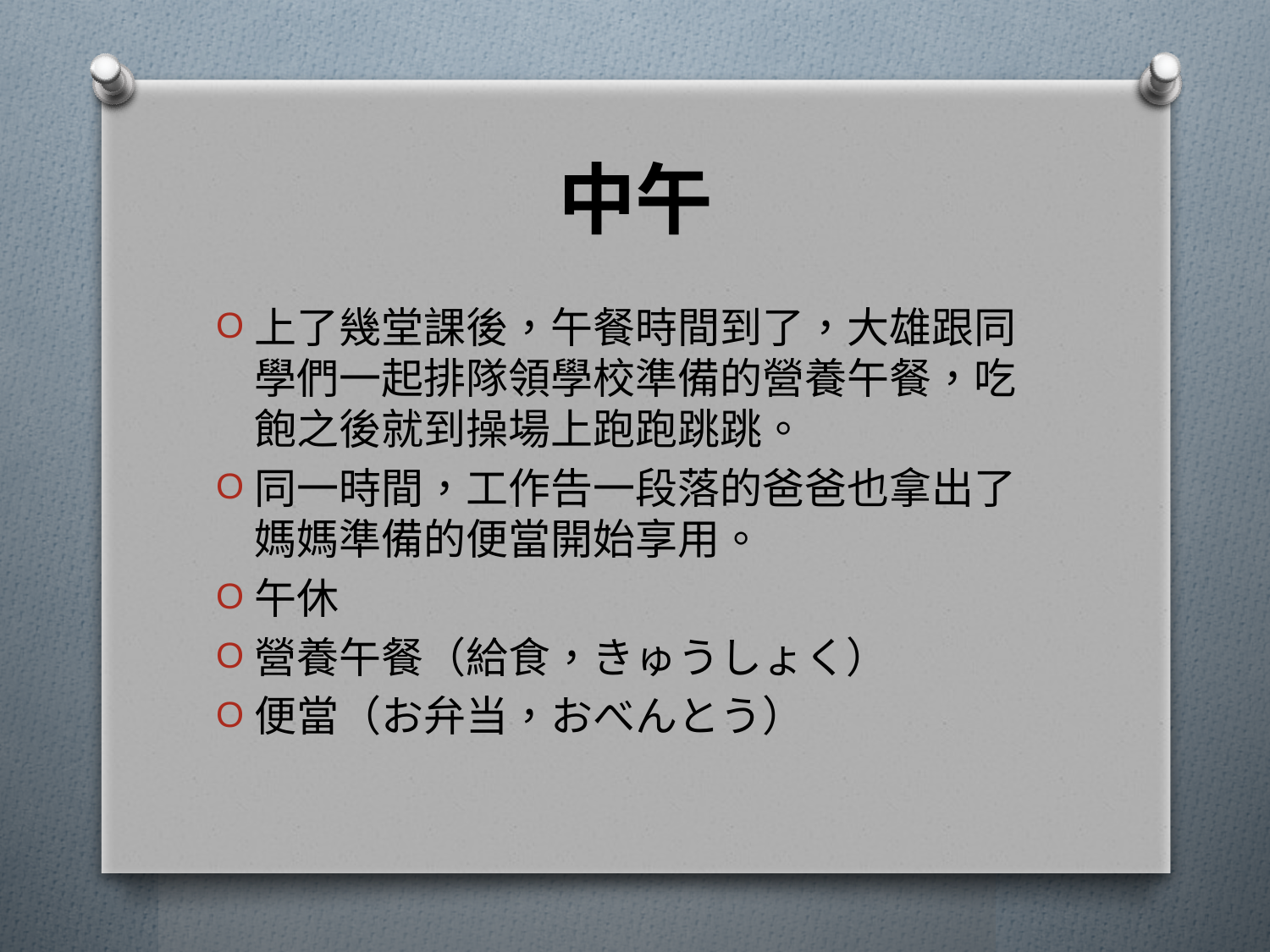

# 中午
上了幾堂課後，午餐時間到了，大雄跟同學們一起排隊領學校準備的營養午餐，吃飽之後就到操場上跑跑跳跳。
同一時間，工作告一段落的爸爸也拿出了媽媽準備的便當開始享用。
午休
營養午餐（給食，きゅうしょく）
便當（お弁当，おべんとう）